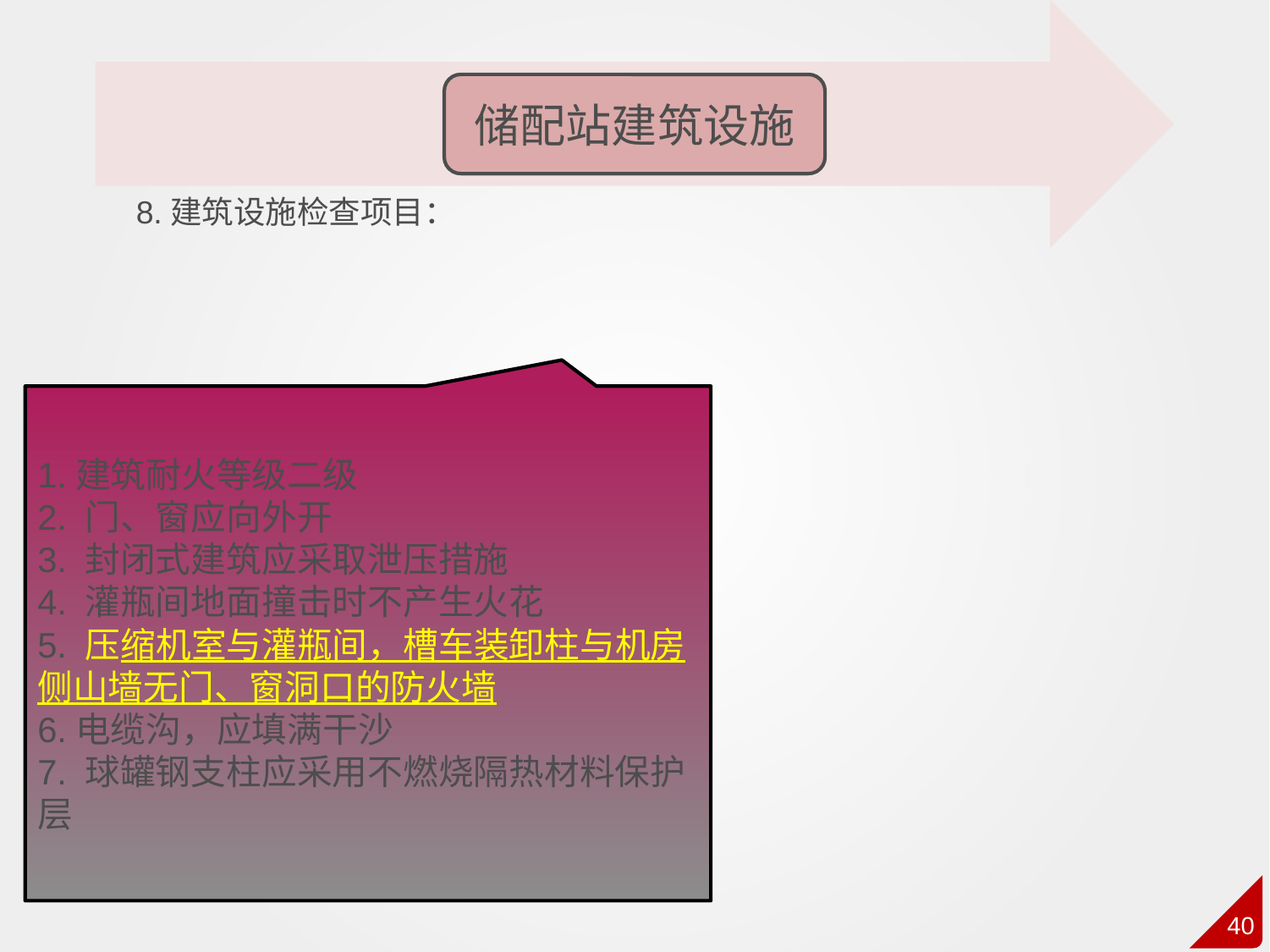

储配站建筑设施
8.建筑设施检查项目：

1.建筑耐火等级二级
2. 门、窗应向外开
3. 封闭式建筑应采取泄压措施
4. 灌瓶间地面撞击时不产生火花
5. 压缩机室与灌瓶间，槽车装卸柱与机房侧山墙无门、窗洞口的防火墙
6.电缆沟，应填满干沙
7. 球罐钢支柱应采用不燃烧隔热材料保护层